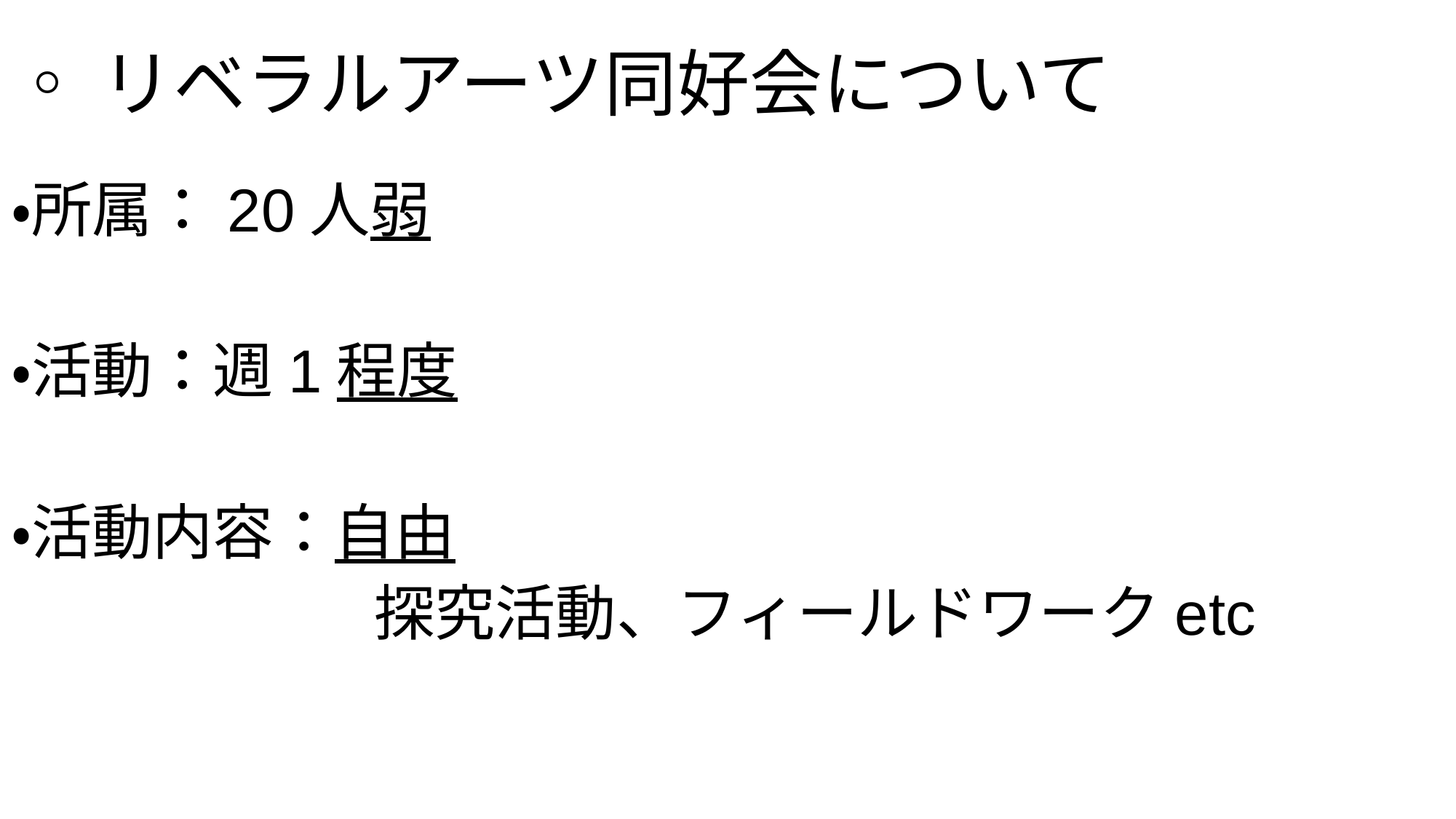

# ◦リベラルアーツ同好会について
・所属：20人弱

・活動：週1程度

・活動内容：自由
　　　　　　探究活動、フィールドワークetc